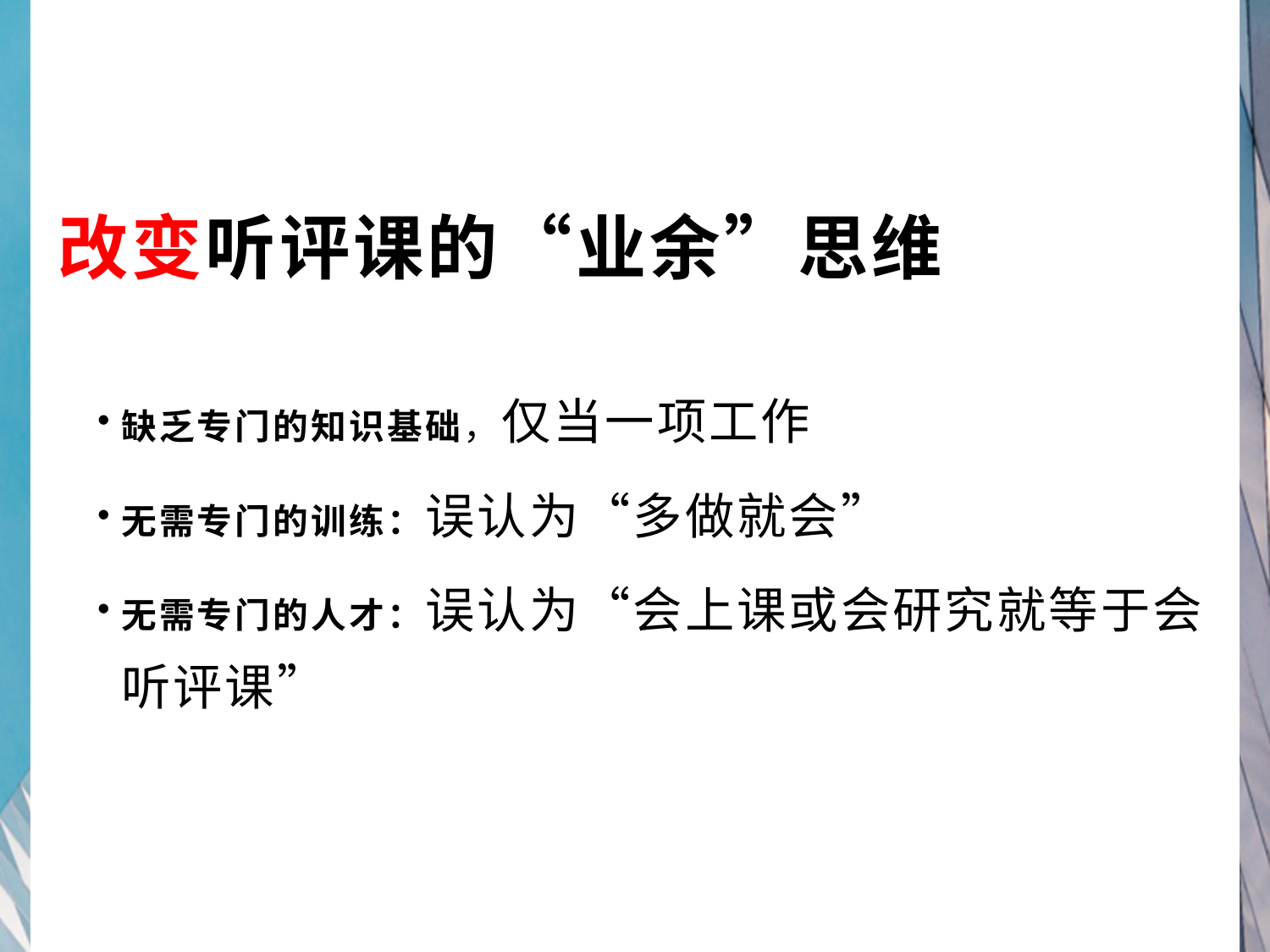

# 改变听评课的“业余”思维
缺乏专门的知识基础，仅当一项工作
无需专门的训练：误认为“多做就会”
无需专门的人才：误认为“会上课或会研究就等于会听评课”